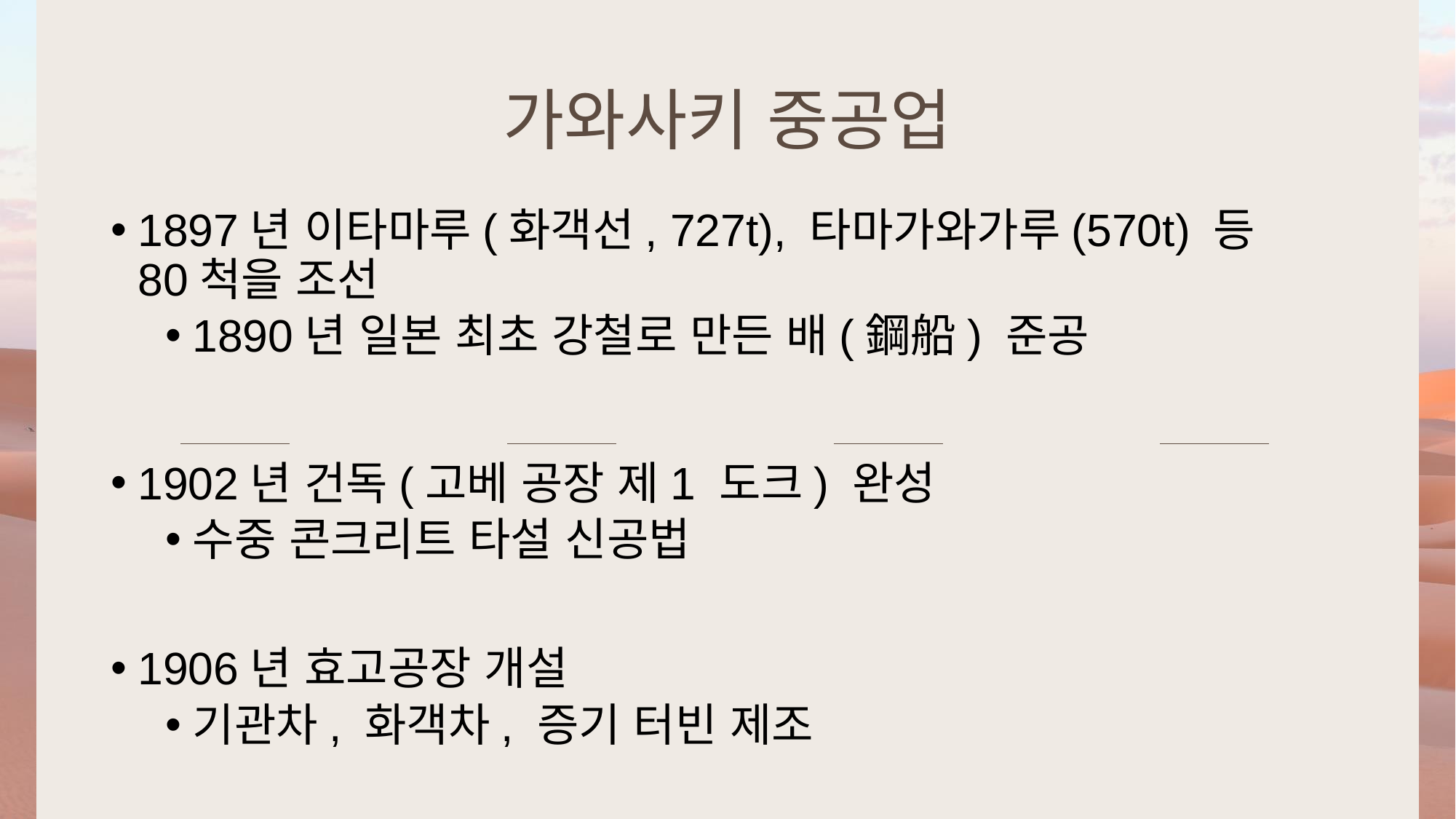

# 가와사키 중공업
1897년 이타마루(화객선, 727t), 타마가와가루(570t) 등 80척을 조선
1890년 일본 최초 강철로 만든 배(鋼船) 준공

1902년 건독(고베 공장 제1 도크) 완성
수중 콘크리트 타설 신공법

1906년 효고공장 개설
기관차, 화객차, 증기 터빈 제조